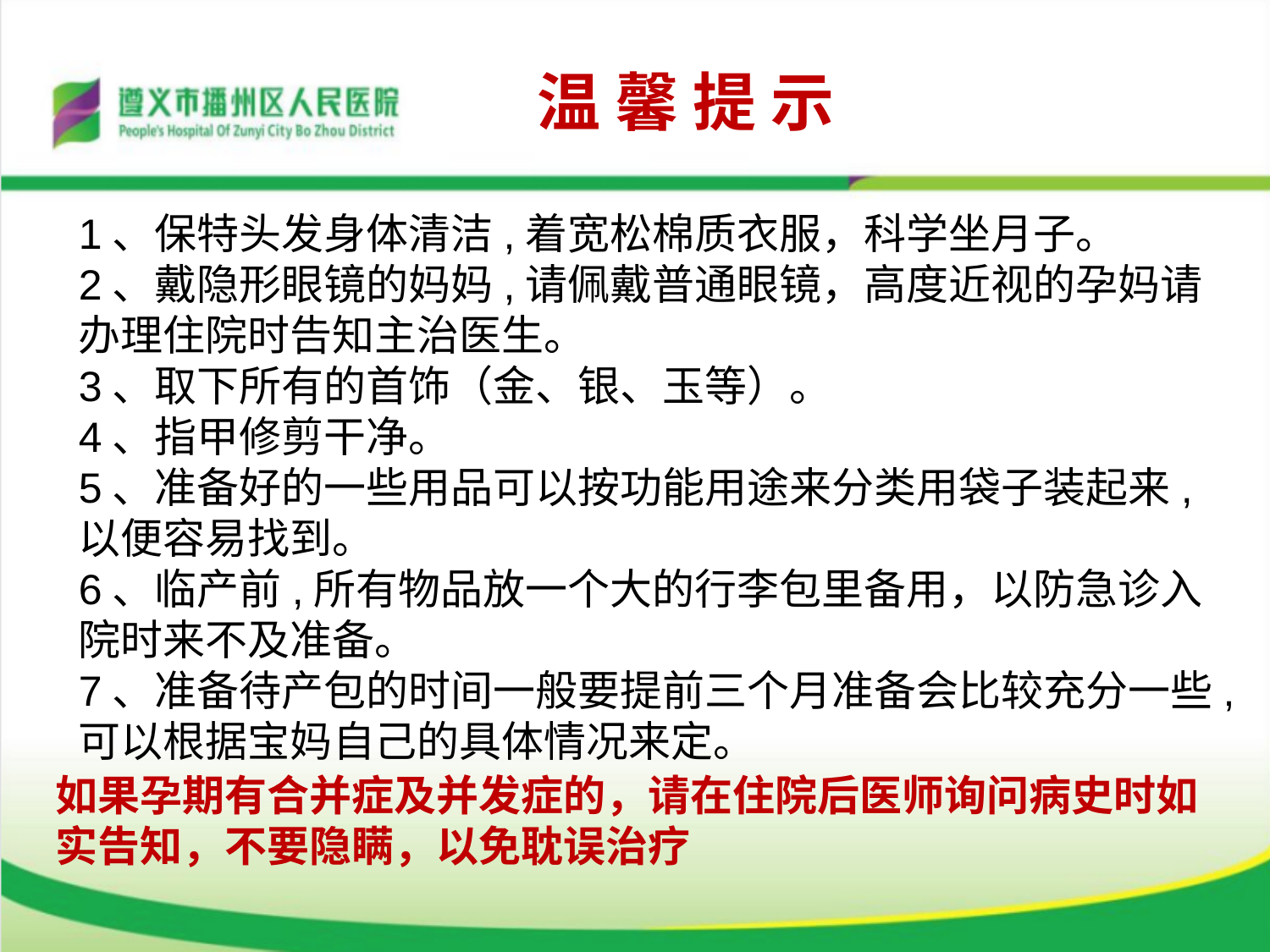

温 馨 提 示
1、保特头发身体清洁,着宽松棉质衣服，科学坐月子。
2、戴隐形眼镜的妈妈,请佩戴普通眼镜，高度近视的孕妈请办理住院时告知主治医生。
3、取下所有的首饰（金、银、玉等）。
4、指甲修剪干净。
5、准备好的一些用品可以按功能用途来分类用袋子装起来,以便容易找到。
6、临产前,所有物品放一个大的行李包里备用，以防急诊入院时来不及准备。
7、准备待产包的时间一般要提前三个月准备会比较充分一些,可以根据宝妈自己的具体情况来定。

如果孕期有合并症及并发症的，请在住院后医师询问病史时如实告知，不要隐瞒，以免耽误治疗